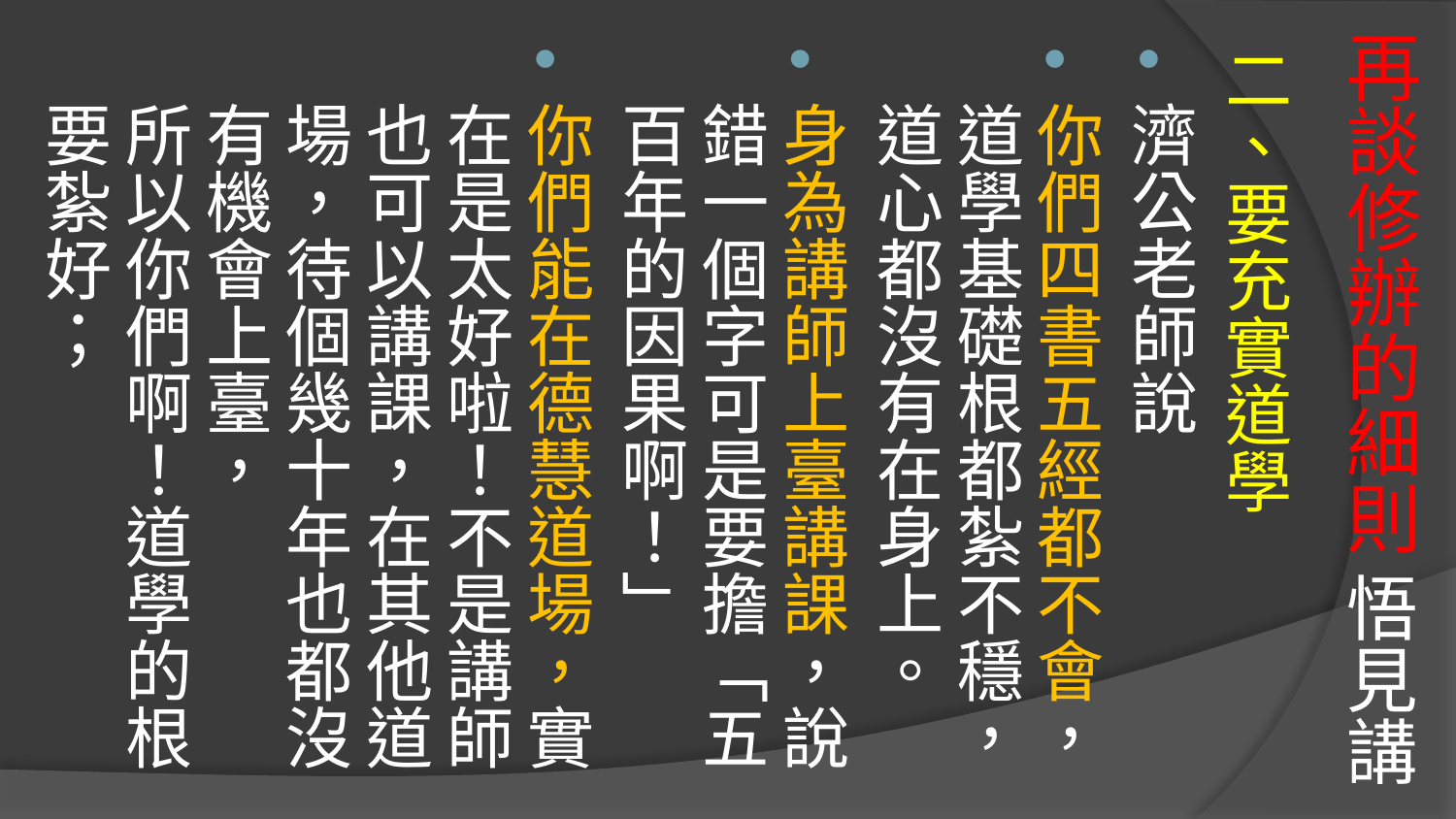

# 再談修辦的細則 悟見講
二、要充實道學
濟公老師說
你們四書五經都不會，道學基礎根都紮不穩，道心都沒有在身上。
身為講師上臺講課，說錯一個字可是要擔「五百年的因果啊！」
你們能在德慧道場，實在是太好啦！不是講師也可以講課，在其他道場，待個幾十年也都沒有機會上臺，
所以你們啊！道學的根要紮好；